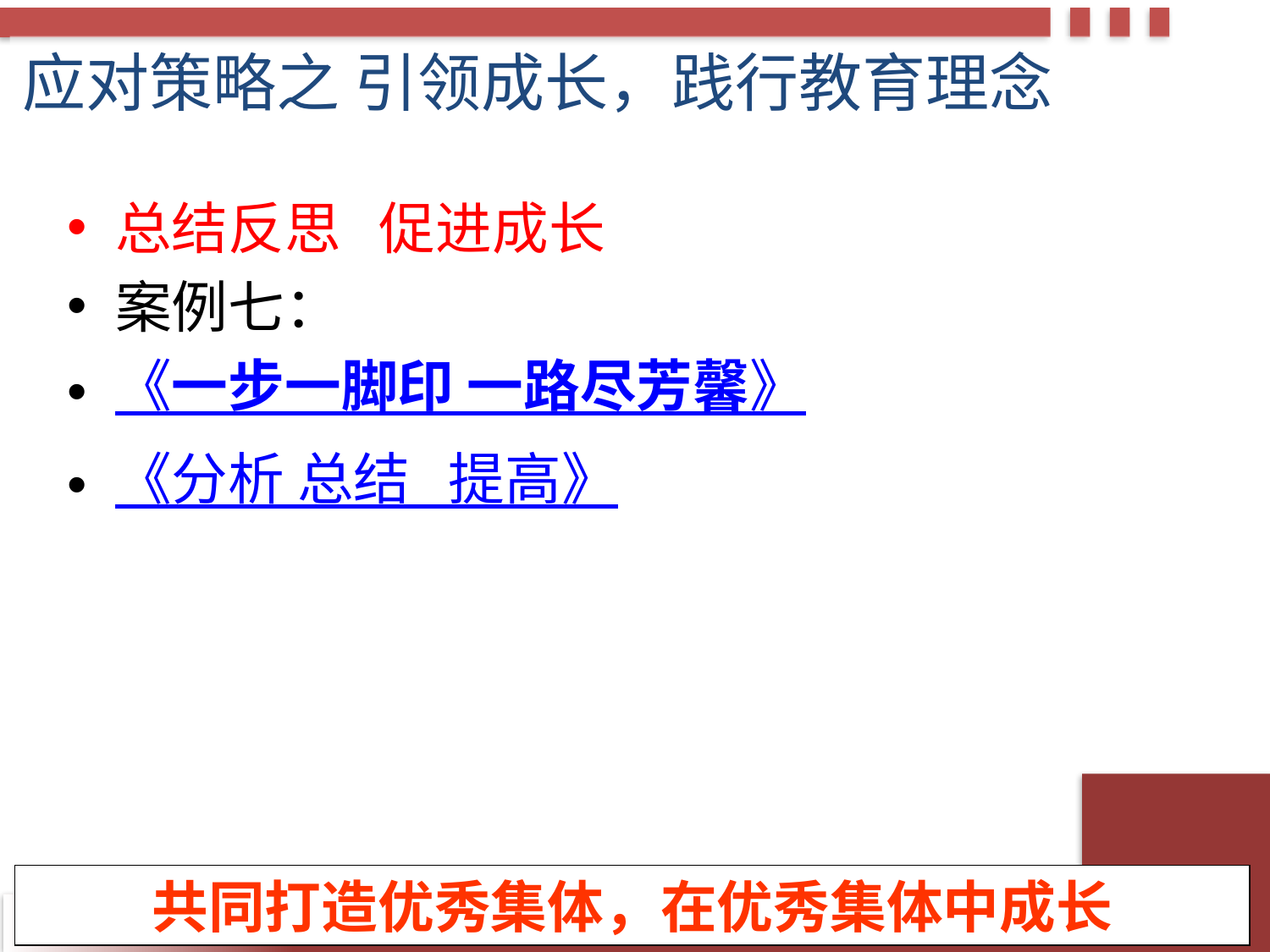

应对策略之 引领成长，践行教育理念
总结反思   促进成长
案例七：
《一步一脚印 一路尽芳馨》
《分析 总结   提高》

共同打造优秀集体，在优秀集体中成长